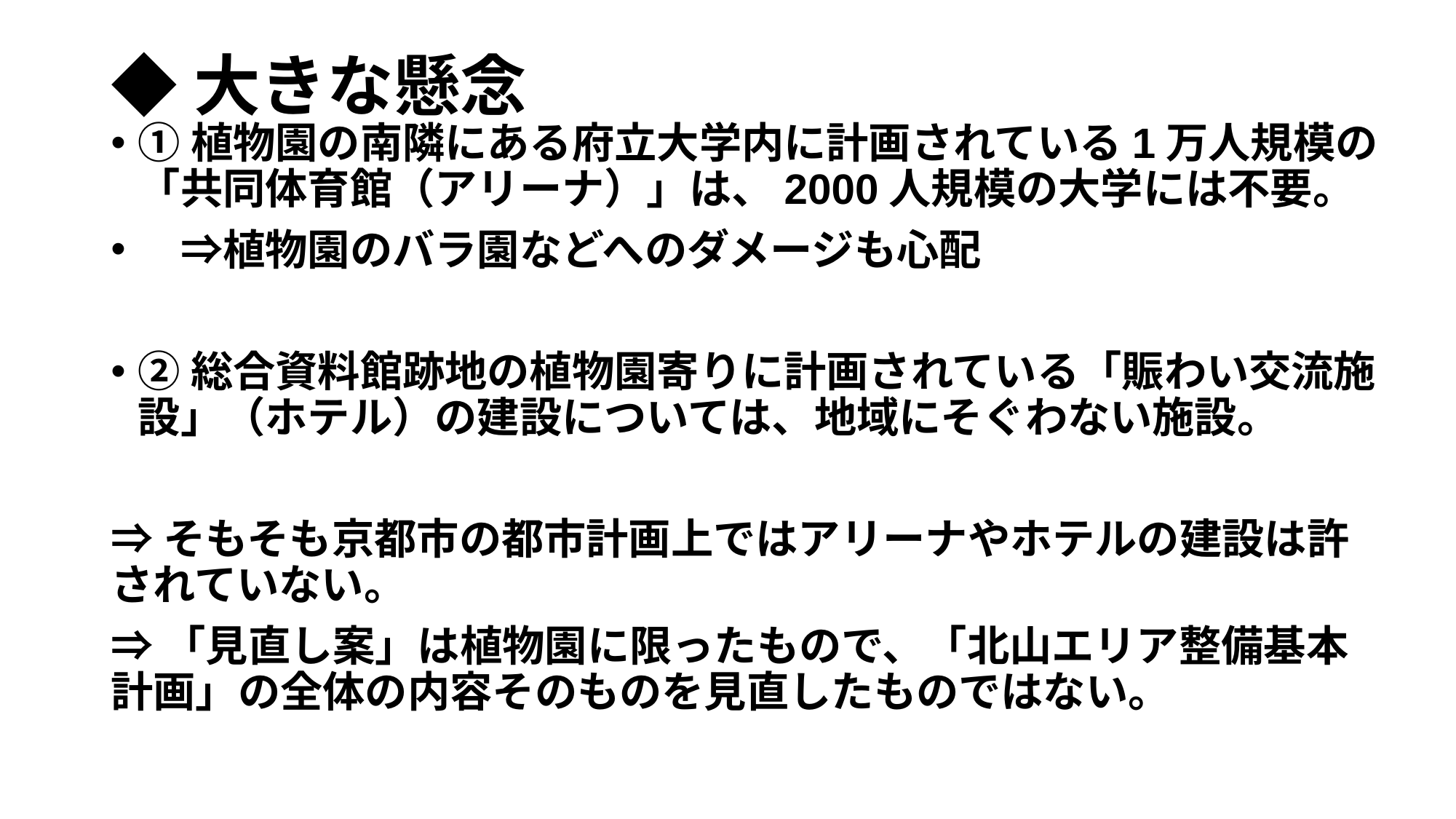

# ◆大きな懸念
①植物園の南隣にある府立大学内に計画されている1万人規模の「共同体育館（アリーナ）」は、2000人規模の大学には不要。
　⇒植物園のバラ園などへのダメージも心配

②総合資料館跡地の植物園寄りに計画されている「賑わい交流施設」（ホテル）の建設については、地域にそぐわない施設。

⇒そもそも京都市の都市計画上ではアリーナやホテルの建設は許されていない。
⇒「見直し案」は植物園に限ったもので、「北山エリア整備基本計画」の全体の内容そのものを見直したものではない。